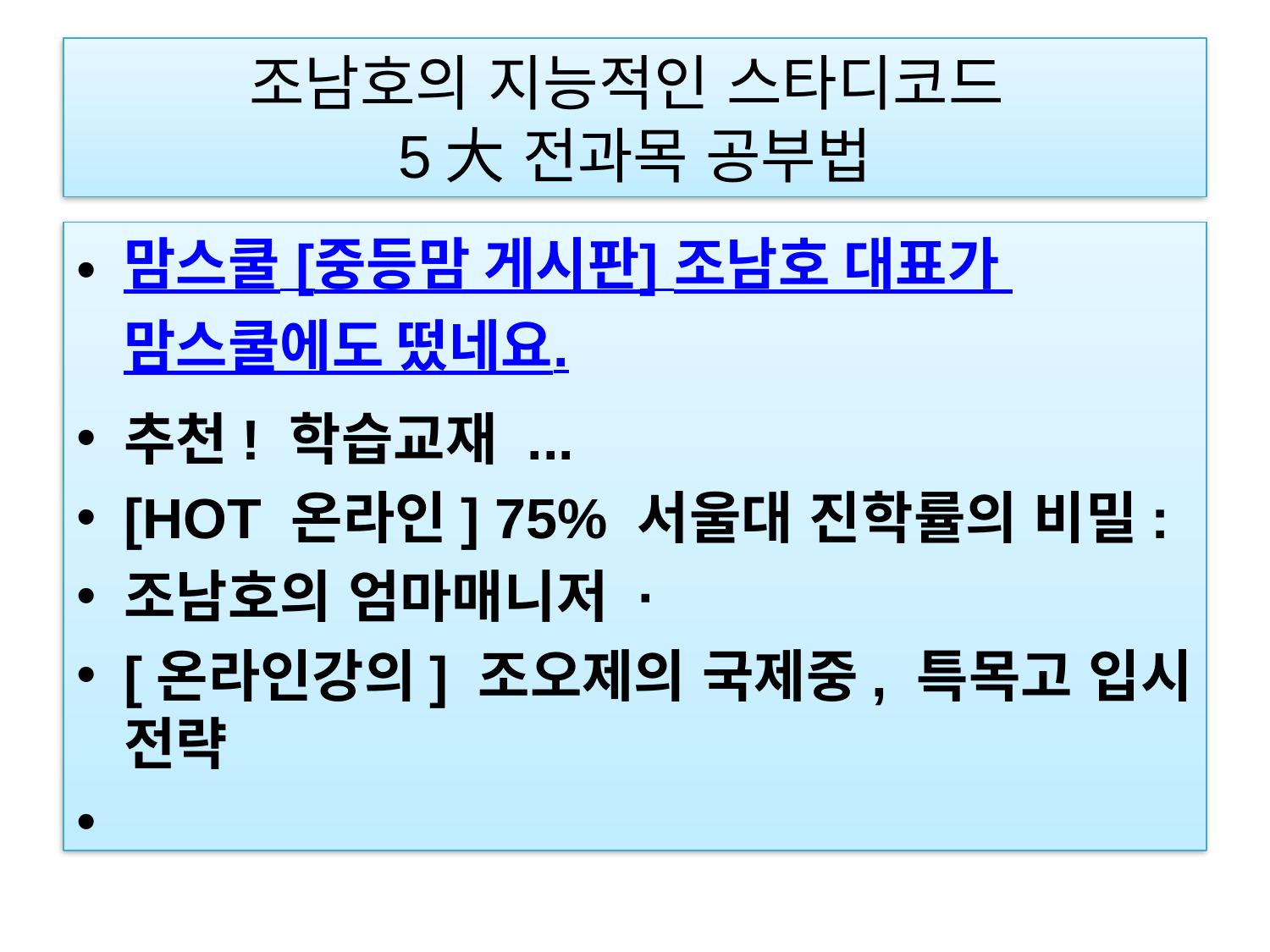

# 조남호의 지능적인 스타디코드 5大 전과목 공부법
맘스쿨 [중등맘 게시판] 조남호 대표가 맘스쿨에도 떴네요.
추천! 학습교재 ...
[HOT 온라인] 75% 서울대 진학률의 비밀:
조남호의 엄마매니저 ·
[온라인강의] 조오제의 국제중, 특목고 입시 전략